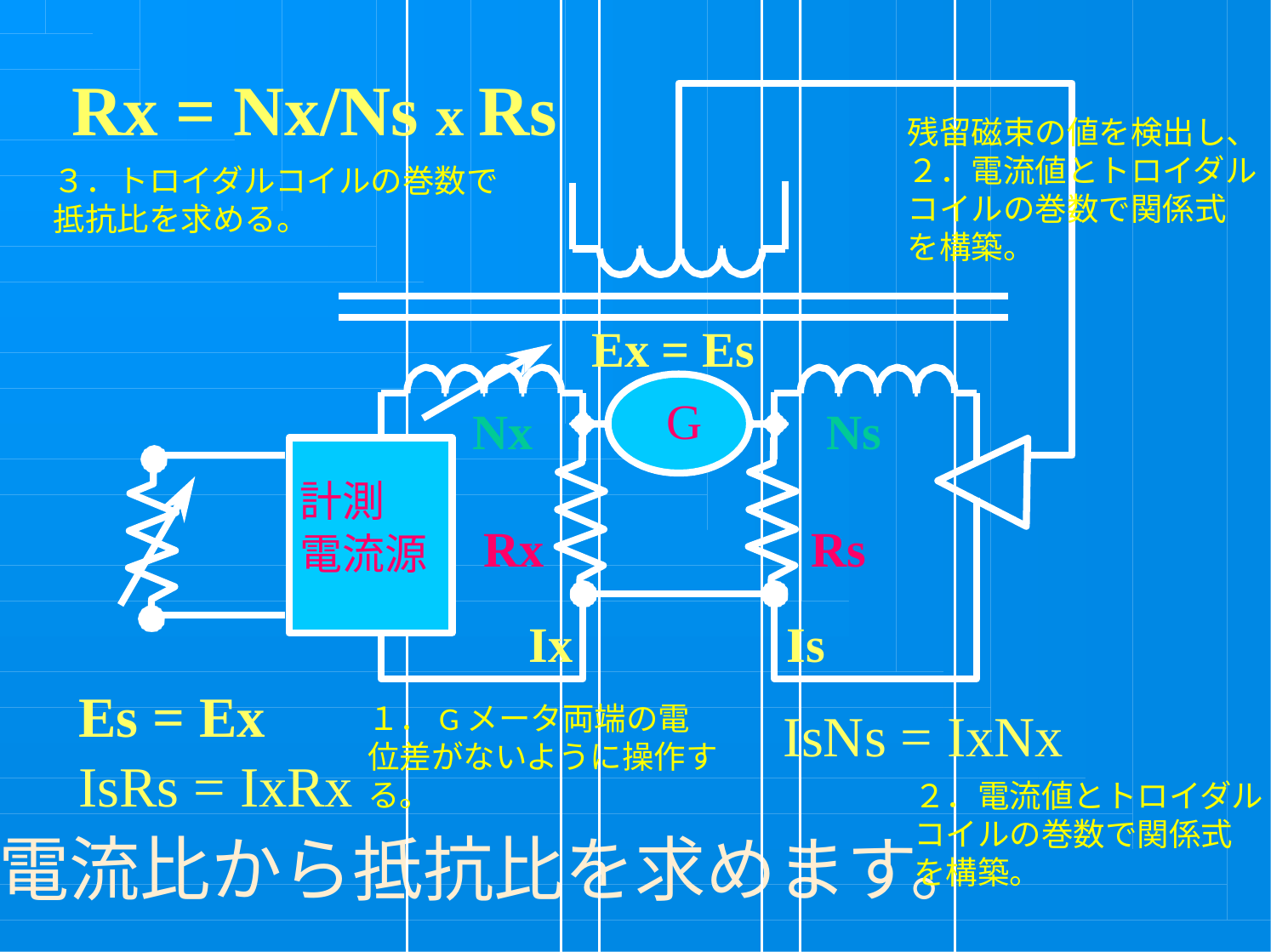

# Rx = Nx/Ns x Rs

残留磁束の値を検出し、２．電流値とトロイダル
コイルの巻数で関係式を構築。

３．トロイダルコイルの巻数で
抵抗比を求める。

Ex = Es
G

Nx
Ns

計測
電流源

Rx
Ix
Rs
Is
IsNs = IxNx

Es = Ex
IsRs = IxRx
１．Gメータ両端の電位差がないように操作する。

２．電流値とトロイダル
コイルの巻数で関係式を構築。

電流比から抵抗比を求めます。